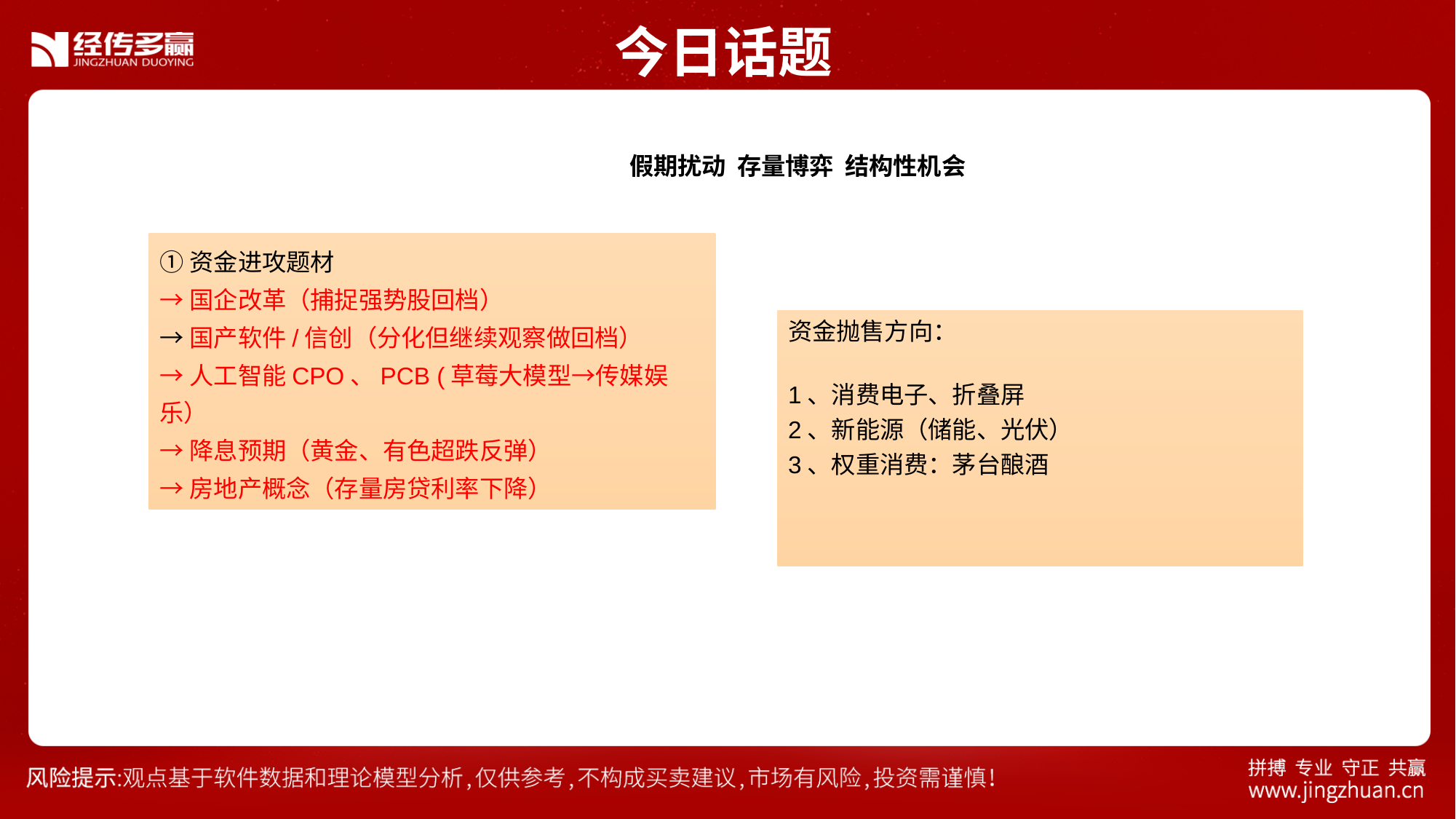

今日话题
 假期扰动  存量博弈  结构性机会
①资金进攻题材
→国企改革（捕捉强势股回档）
→国产软件/信创（分化但继续观察做回档）
→人工智能CPO、PCB (草莓大模型→传媒娱乐）
→降息预期（黄金、有色超跌反弹）
→房地产概念（存量房贷利率下降）

资金抛售方向：

1、消费电子、折叠屏
2、新能源（储能、光伏）
3、权重消费：茅台酿酒